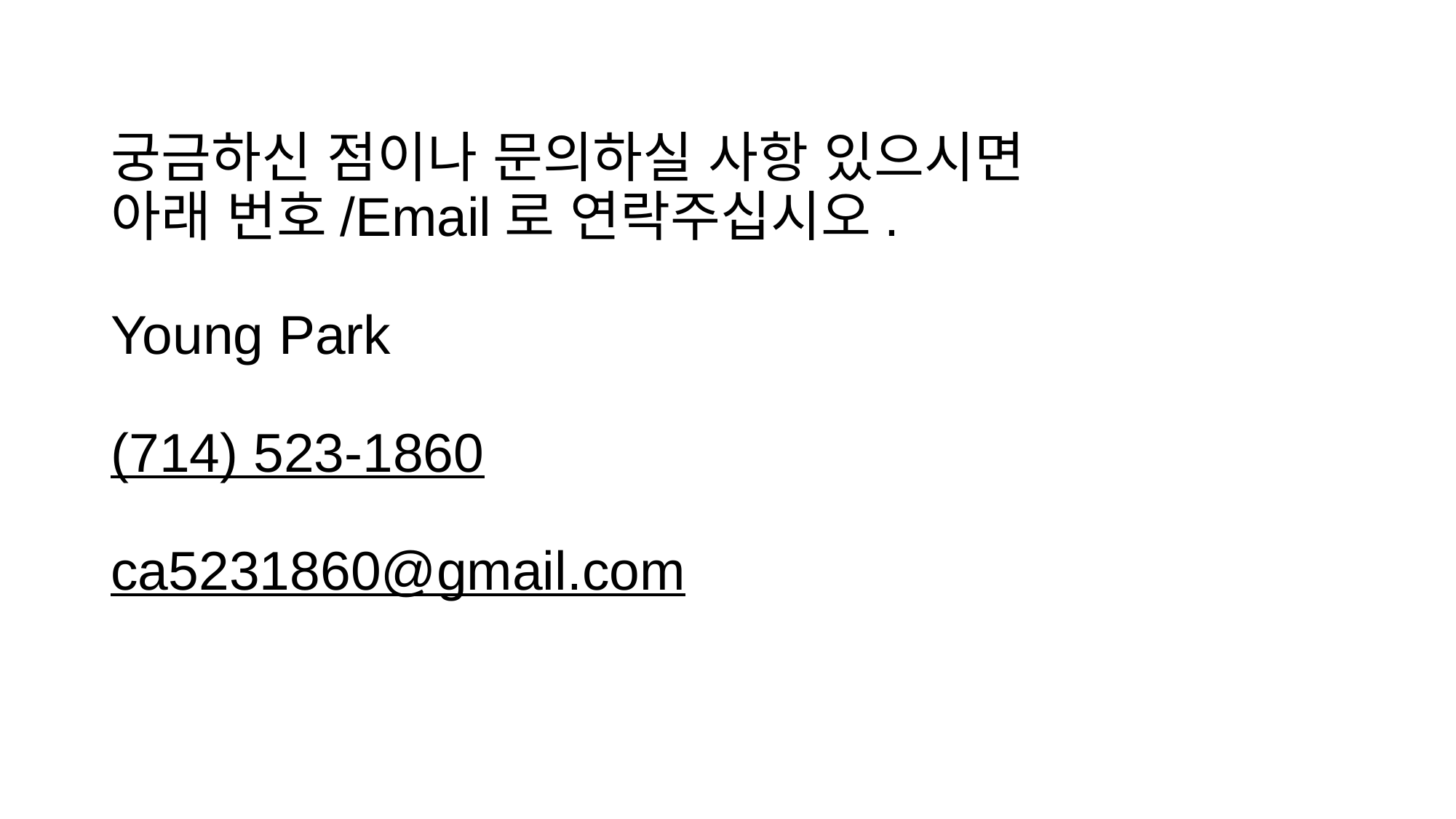

# 궁금하신 점이나 문의하실 사항 있으시면 아래 번호/Email로 연락주십시오. Young Park (714) 523-1860 ca5231860@gmail.com